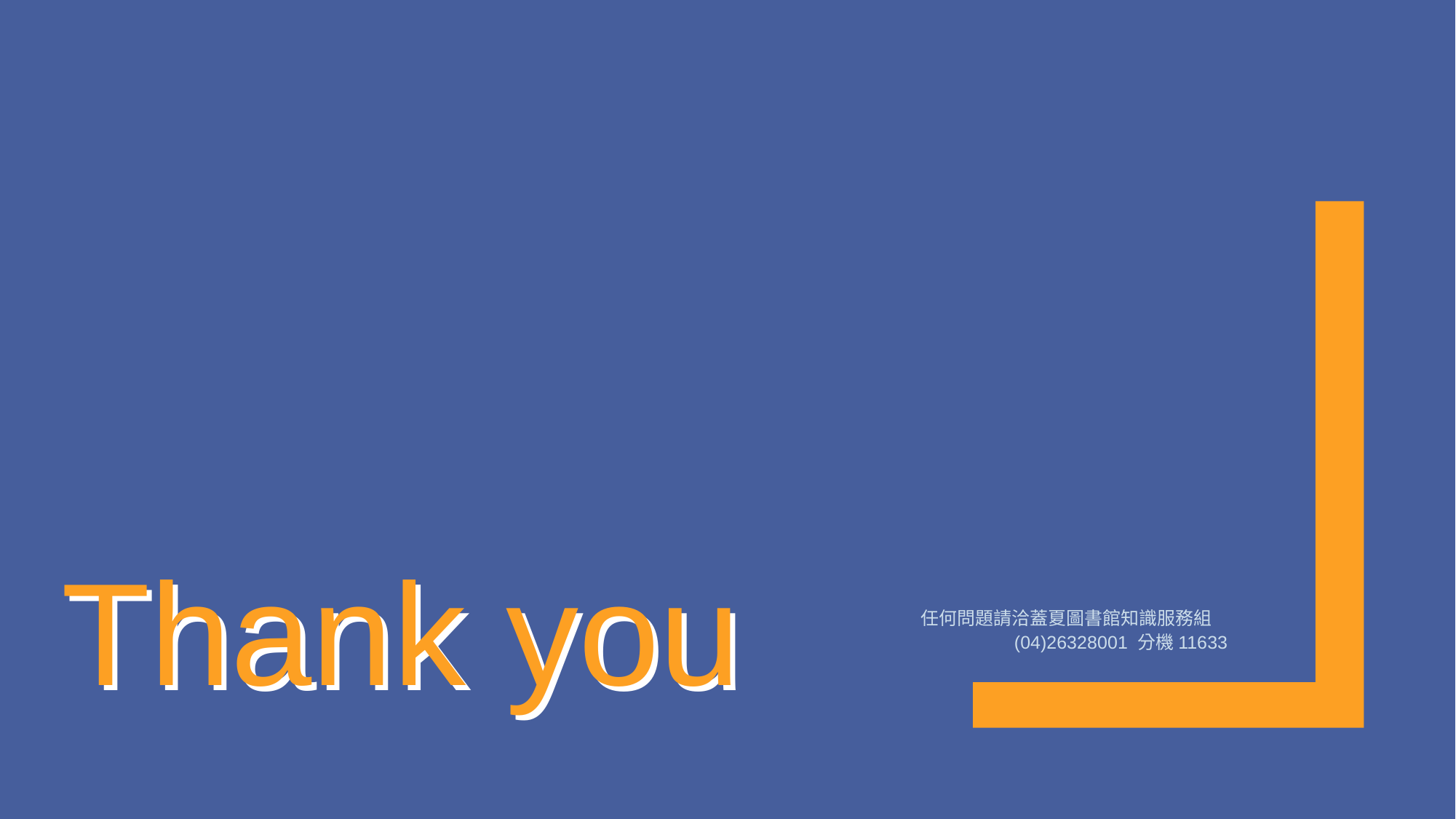

#

任何問題請洽蓋夏圖書館知識服務組
 (04)26328001 分機11633
Thank you
Thank you